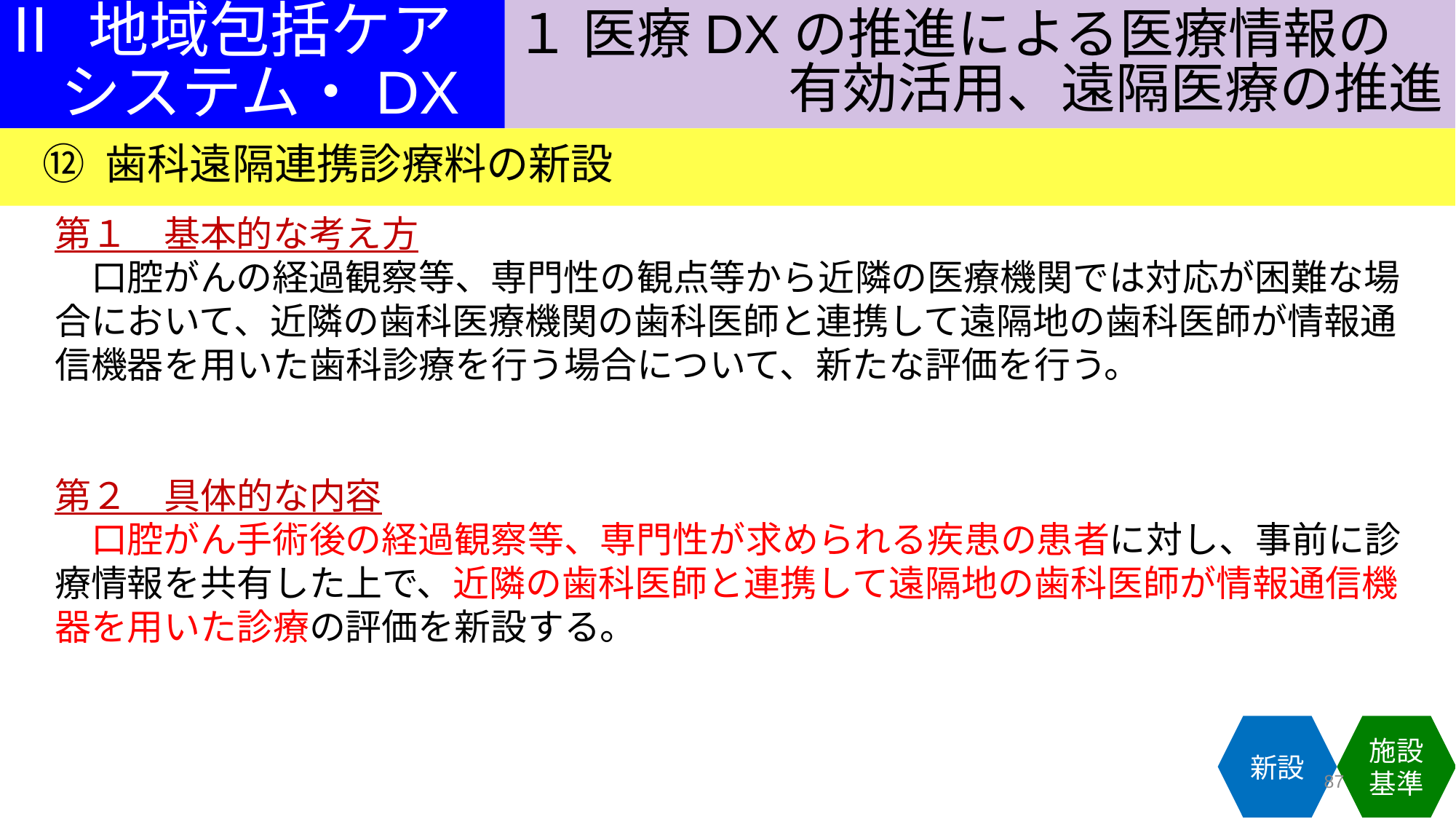

１ 医療DXの推進による医療情報の
　　　　　有効活用、遠隔医療の推進
Ⅱ 地域包括ケア
　システム・DX
⑫ 歯科遠隔連携診療料の新設
第１　基本的な考え方
　口腔がんの経過観察等、専門性の観点等から近隣の医療機関では対応が困難な場合において、近隣の歯科医療機関の歯科医師と連携して遠隔地の歯科医師が情報通信機器を用いた歯科診療を行う場合について、新たな評価を行う。

第２　具体的な内容
　口腔がん手術後の経過観察等、専門性が求められる疾患の患者に対し、事前に診療情報を共有した上で、近隣の歯科医師と連携して遠隔地の歯科医師が情報通信機器を用いた診療の評価を新設する。
新設
施設基準
87